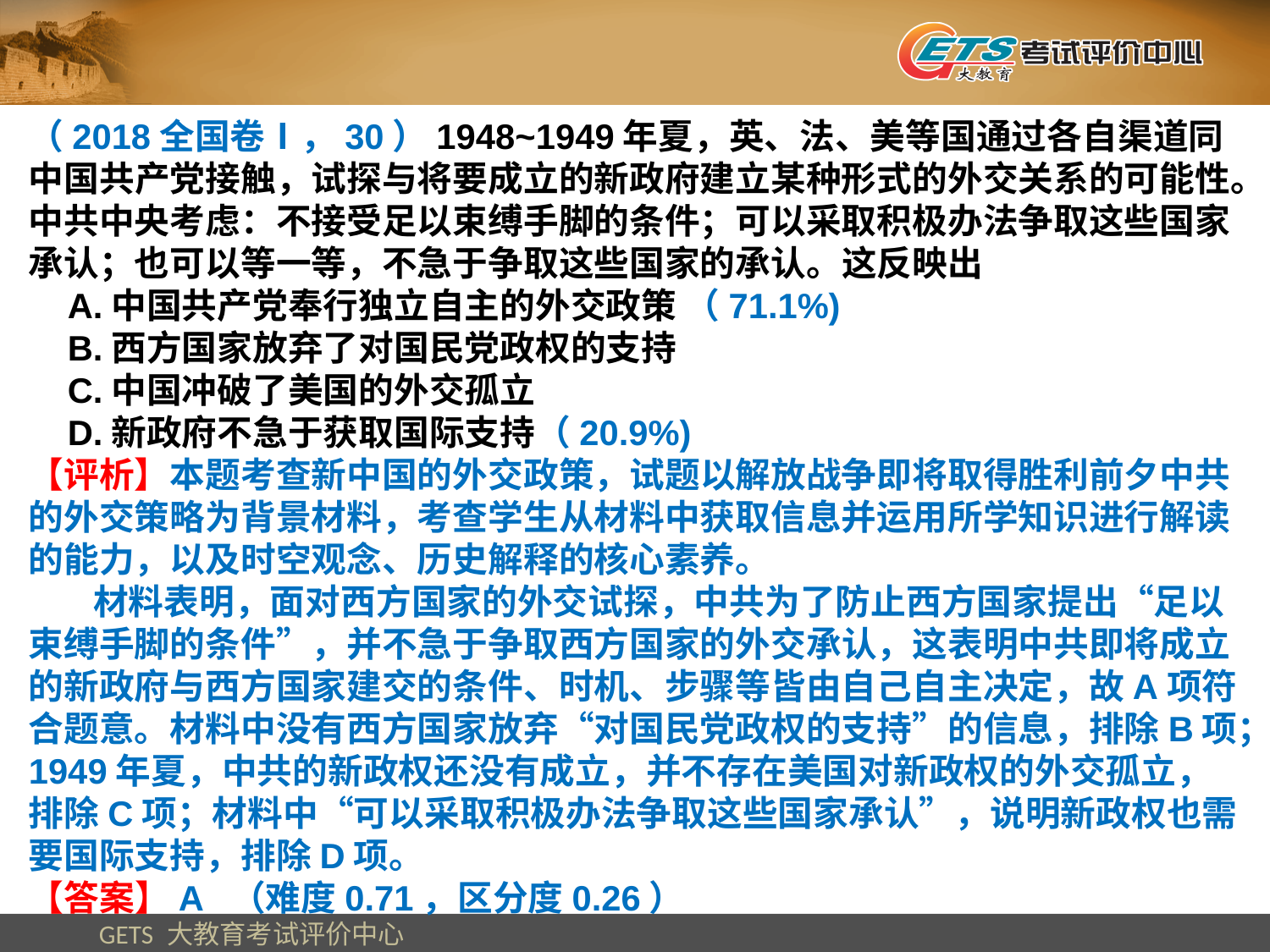

（2018全国卷Ⅰ，30）1948~1949年夏，英、法、美等国通过各自渠道同中国共产党接触，试探与将要成立的新政府建立某种形式的外交关系的可能性。中共中央考虑：不接受足以束缚手脚的条件；可以采取积极办法争取这些国家承认；也可以等一等，不急于争取这些国家的承认。这反映出
    A.中国共产党奉行独立自主的外交政策 （71.1%)
    B.西方国家放弃了对国民党政权的支持
    C.中国冲破了美国的外交孤立
    D.新政府不急于获取国际支持（20.9%)
【评析】本题考查新中国的外交政策，试题以解放战争即将取得胜利前夕中共的外交策略为背景材料，考查学生从材料中获取信息并运用所学知识进行解读的能力，以及时空观念、历史解释的核心素养。
       材料表明，面对西方国家的外交试探，中共为了防止西方国家提出“足以束缚手脚的条件”，并不急于争取西方国家的外交承认，这表明中共即将成立的新政府与西方国家建交的条件、时机、步骤等皆由自己自主决定，故A项符合题意。材料中没有西方国家放弃“对国民党政权的支持”的信息，排除B项；1949年夏，中共的新政权还没有成立，并不存在美国对新政权的外交孤立，排除C项；材料中“可以采取积极办法争取这些国家承认”，说明新政权也需要国际支持，排除D项。
【答案】A  （难度0.71，区分度0.26）